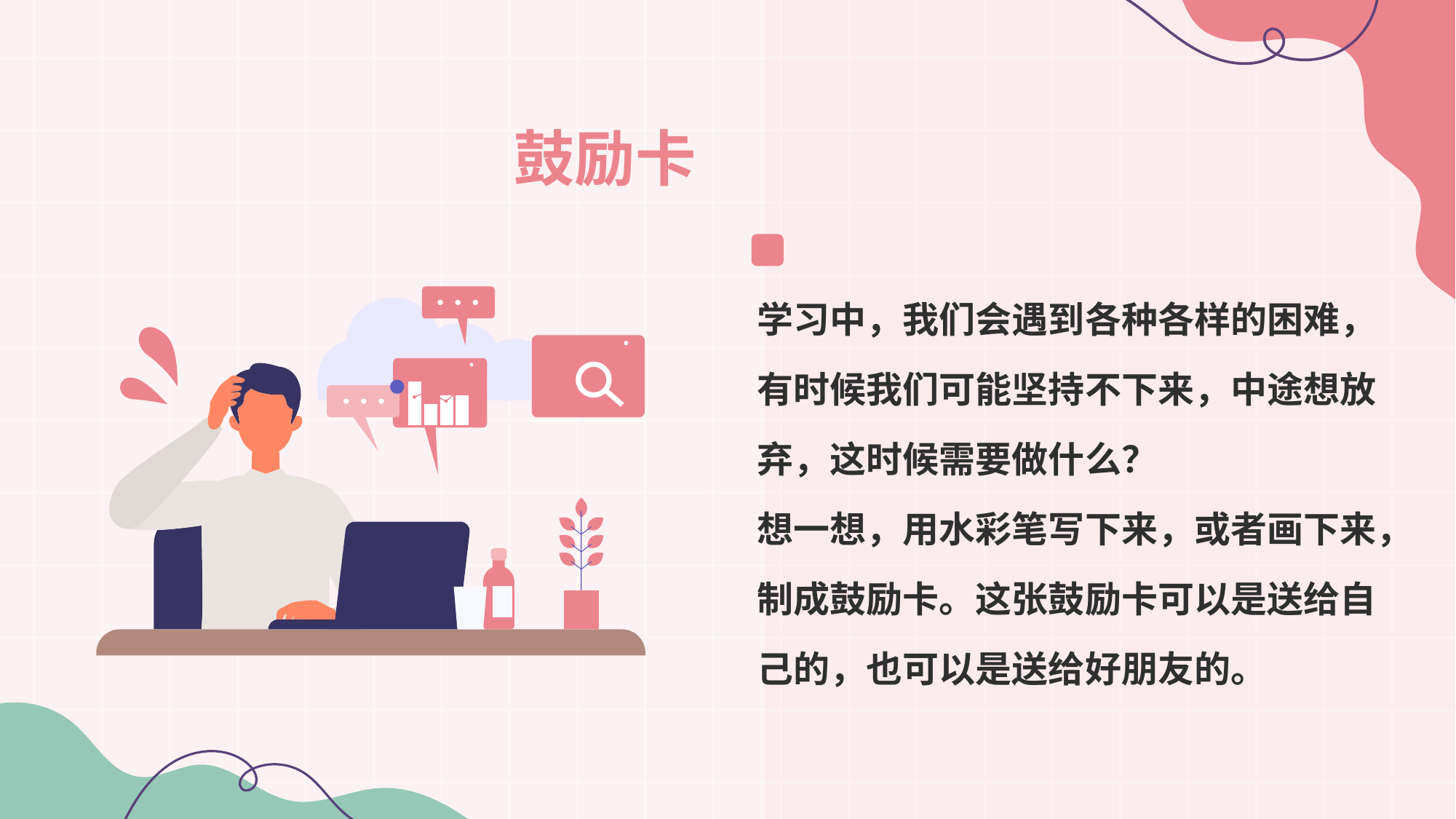

学习中，我们会遇到各种各样的困难，有时候我们可能坚持不下来，中途想放弃，这时候需要做什么？
想一想，用水彩笔写下来，或者画下来，制成鼓励卡。这张鼓励卡可以是送给自己的，也可以是送给好朋友的。

# 鼓励卡